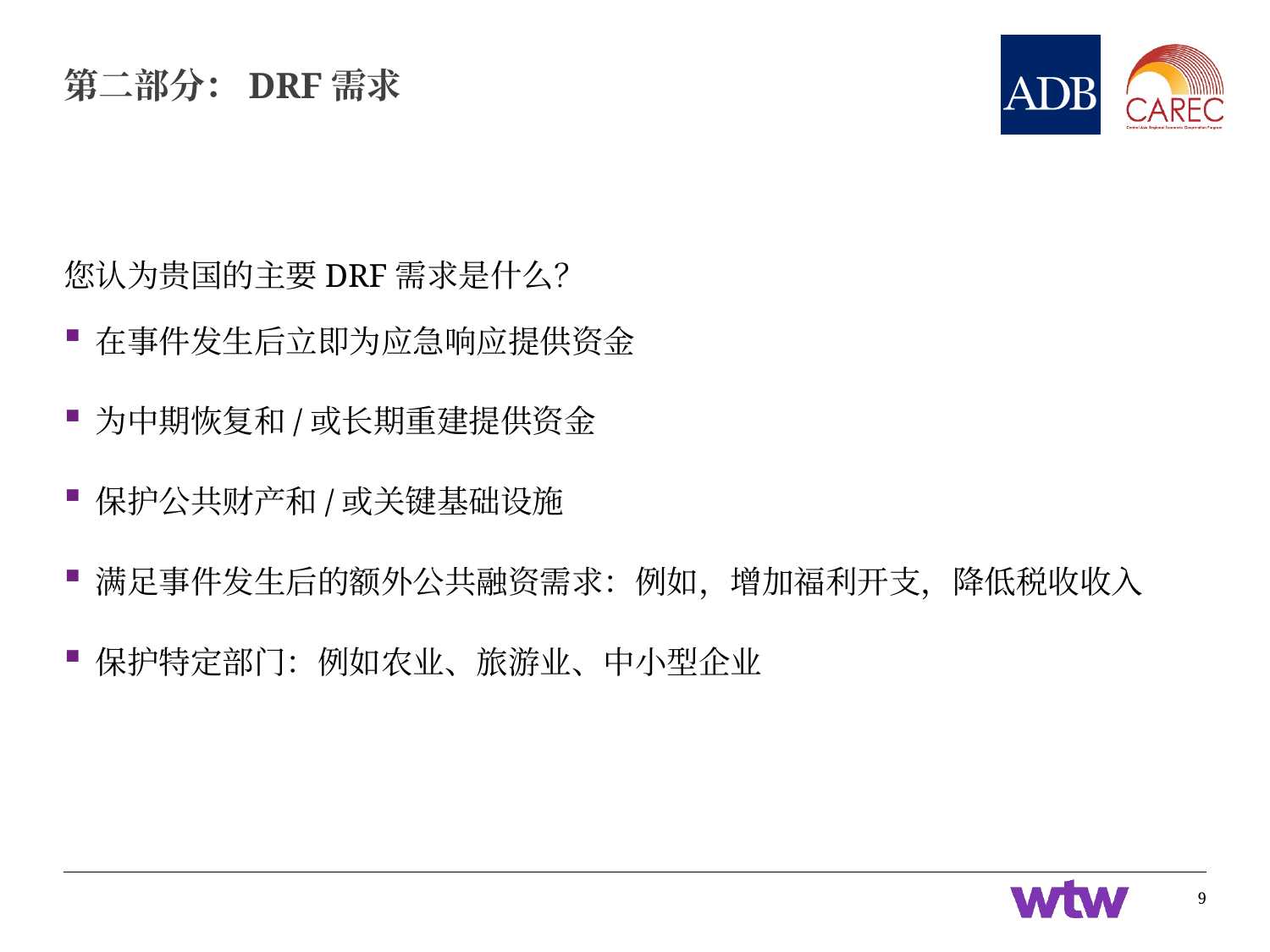

# 第二部分：DRF需求

您认为贵国的主要DRF需求是什么？
在事件发生后立即为应急响应提供资金
为中期恢复和/或长期重建提供资金
保护公共财产和/或关键基础设施
满足事件发生后的额外公共融资需求：例如，增加福利开支，降低税收收入
保护特定部门：例如农业、旅游业、中小型企业

9